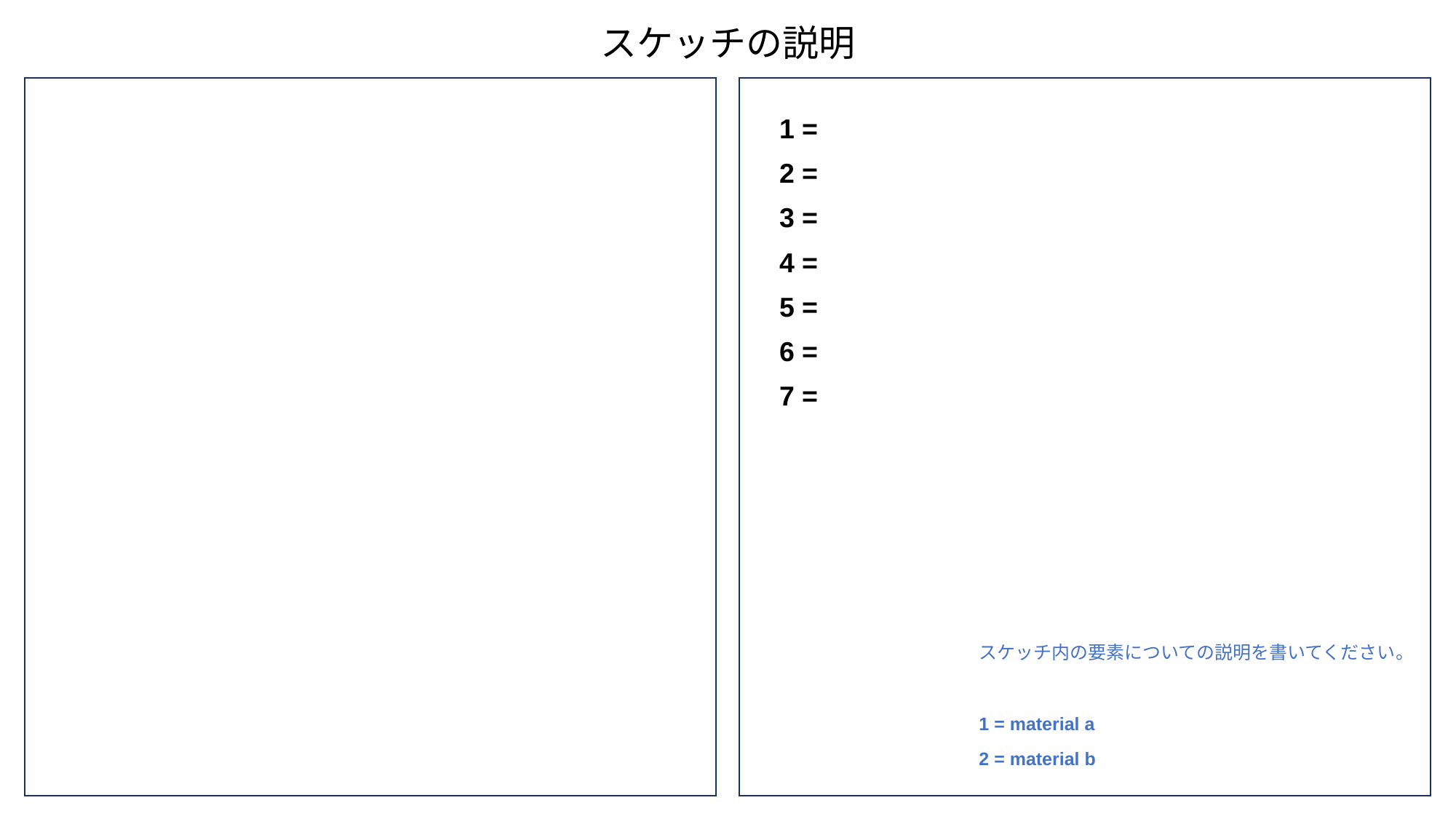

スケッチの説明

1 =
2 =
3 =
4 =
5 =
6 =
7 =

スケッチ内の要素についての説明を書いてください。

1 = material a
2 = material b